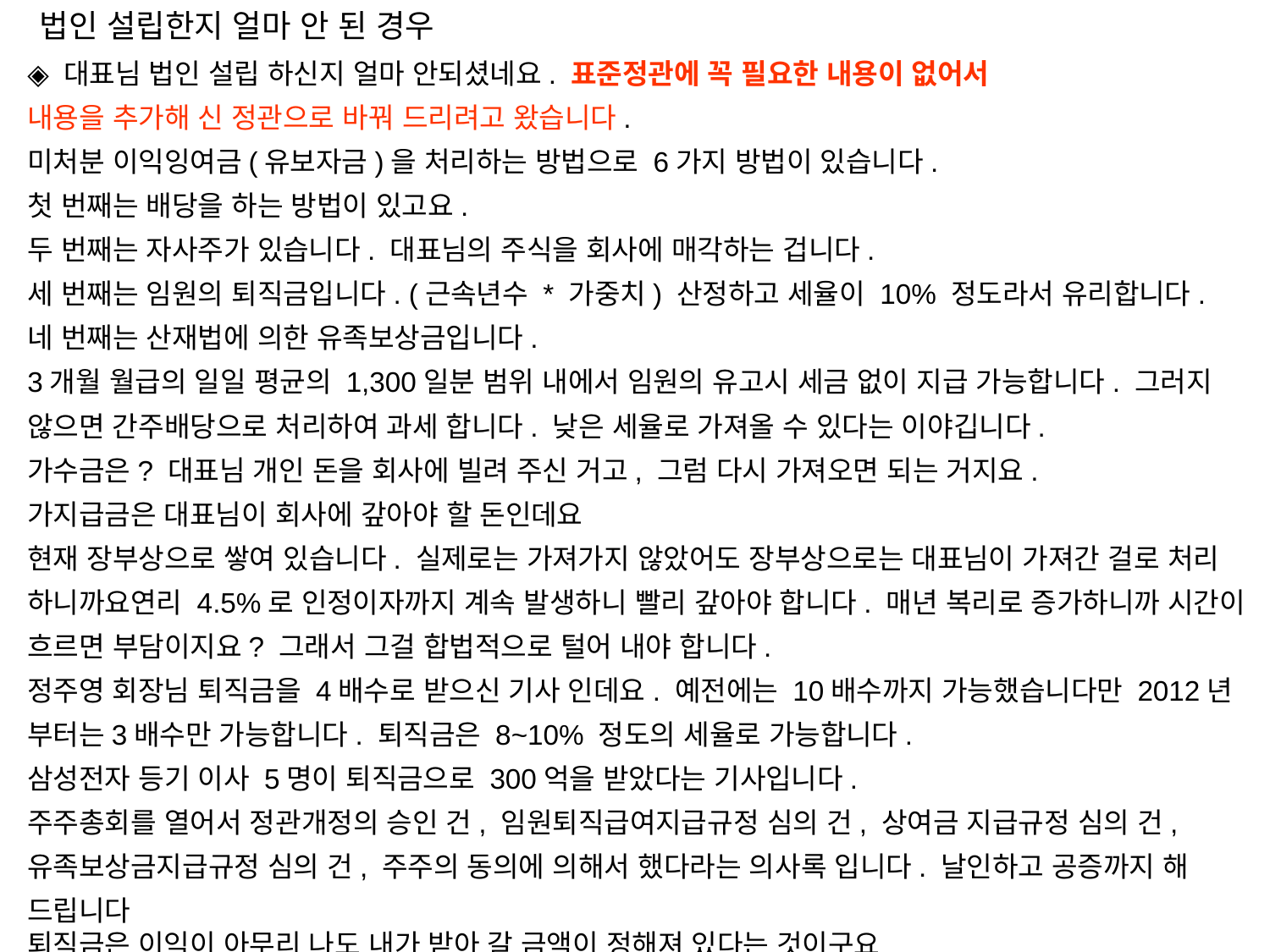

법인 설립한지 얼마 안 된 경우
◈ 대표님 법인 설립 하신지 얼마 안되셨네요. 표준정관에 꼭 필요한 내용이 없어서
내용을 추가해 신 정관으로 바꿔 드리려고 왔습니다.
미처분 이익잉여금(유보자금)을 처리하는 방법으로 6가지 방법이 있습니다.
첫 번째는 배당을 하는 방법이 있고요.
두 번째는 자사주가 있습니다. 대표님의 주식을 회사에 매각하는 겁니다.
세 번째는 임원의 퇴직금입니다. (근속년수 * 가중치) 산정하고 세율이 10% 정도라서 유리합니다.
네 번째는 산재법에 의한 유족보상금입니다.
3개월 월급의 일일 평균의 1,300일분 범위 내에서 임원의 유고시 세금 없이 지급 가능합니다. 그러지 않으면 간주배당으로 처리하여 과세 합니다. 낮은 세율로 가져올 수 있다는 이야깁니다.
가수금은? 대표님 개인 돈을 회사에 빌려 주신 거고, 그럼 다시 가져오면 되는 거지요.
가지급금은 대표님이 회사에 갚아야 할 돈인데요
현재 장부상으로 쌓여 있습니다. 실제로는 가져가지 않았어도 장부상으로는 대표님이 가져간 걸로 처리 하니까요연리 4.5%로 인정이자까지 계속 발생하니 빨리 갚아야 합니다. 매년 복리로 증가하니까 시간이 흐르면 부담이지요? 그래서 그걸 합법적으로 털어 내야 합니다.
정주영 회장님 퇴직금을 4배수로 받으신 기사 인데요. 예전에는 10배수까지 가능했습니다만 2012년 부터는3배수만 가능합니다. 퇴직금은 8~10% 정도의 세율로 가능합니다.
삼성전자 등기 이사 5명이 퇴직금으로 300억을 받았다는 기사입니다.
주주총회를 열어서 정관개정의 승인 건, 임원퇴직급여지급규정 심의 건, 상여금 지급규정 심의 건, 유족보상금지급규정 심의 건, 주주의 동의에 의해서 했다라는 의사록 입니다. 날인하고 공증까지 해 드립니다
퇴직금은 이익이 아무리 나도 내가 받아 갈 금액이 정해져 있다는 것이구요
아무리 결손이 나더라도 역시 받아 갈 금액이 정해져 있다는 것입니다